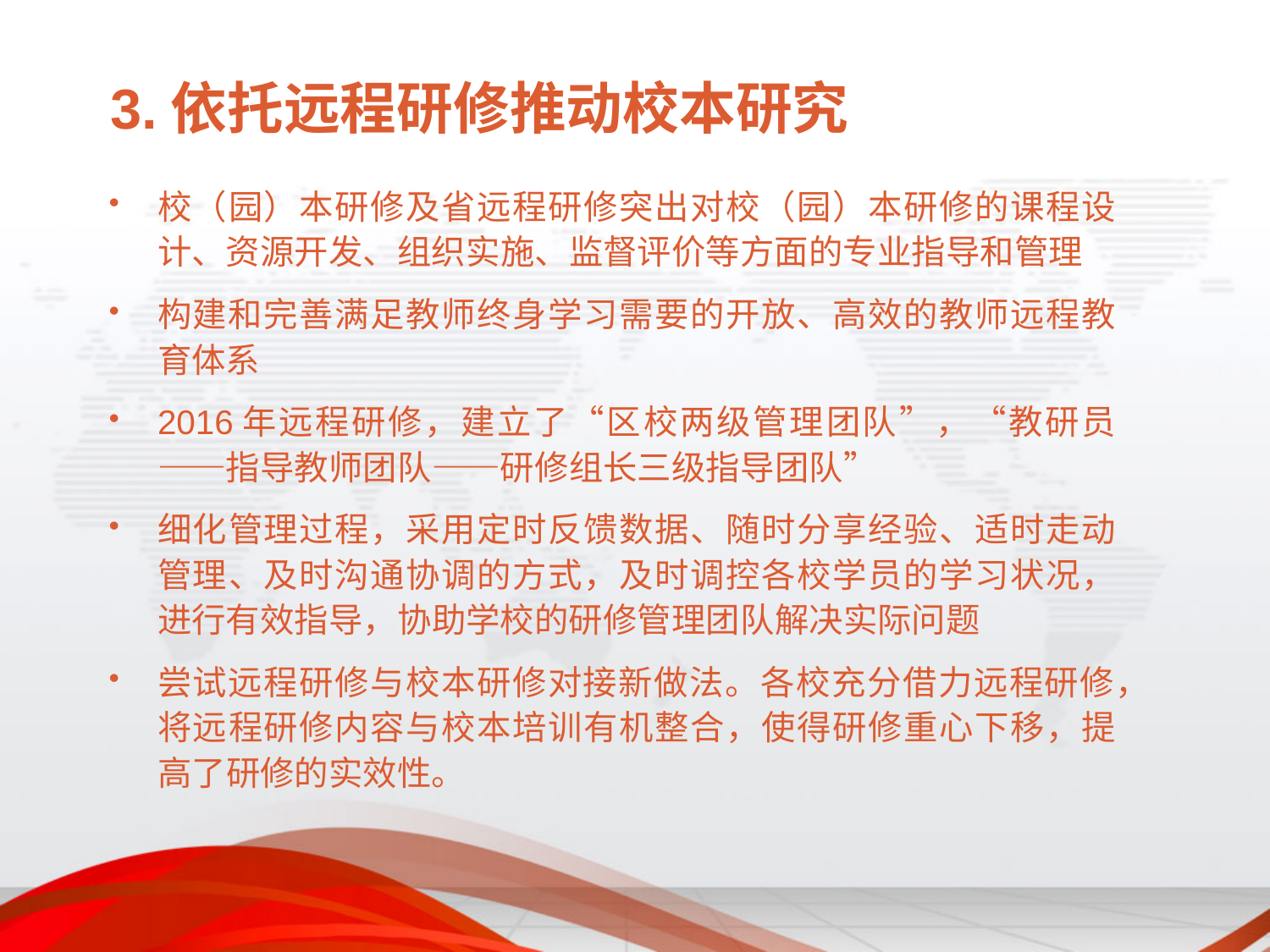

# 3.依托远程研修推动校本研究
校（园）本研修及省远程研修突出对校（园）本研修的课程设计、资源开发、组织实施、监督评价等方面的专业指导和管理
构建和完善满足教师终身学习需要的开放、高效的教师远程教育体系
2016年远程研修，建立了“区校两级管理团队”，“教研员——指导教师团队——研修组长三级指导团队”
细化管理过程，采用定时反馈数据、随时分享经验、适时走动管理、及时沟通协调的方式，及时调控各校学员的学习状况，进行有效指导，协助学校的研修管理团队解决实际问题
尝试远程研修与校本研修对接新做法。各校充分借力远程研修，将远程研修内容与校本培训有机整合，使得研修重心下移，提高了研修的实效性。